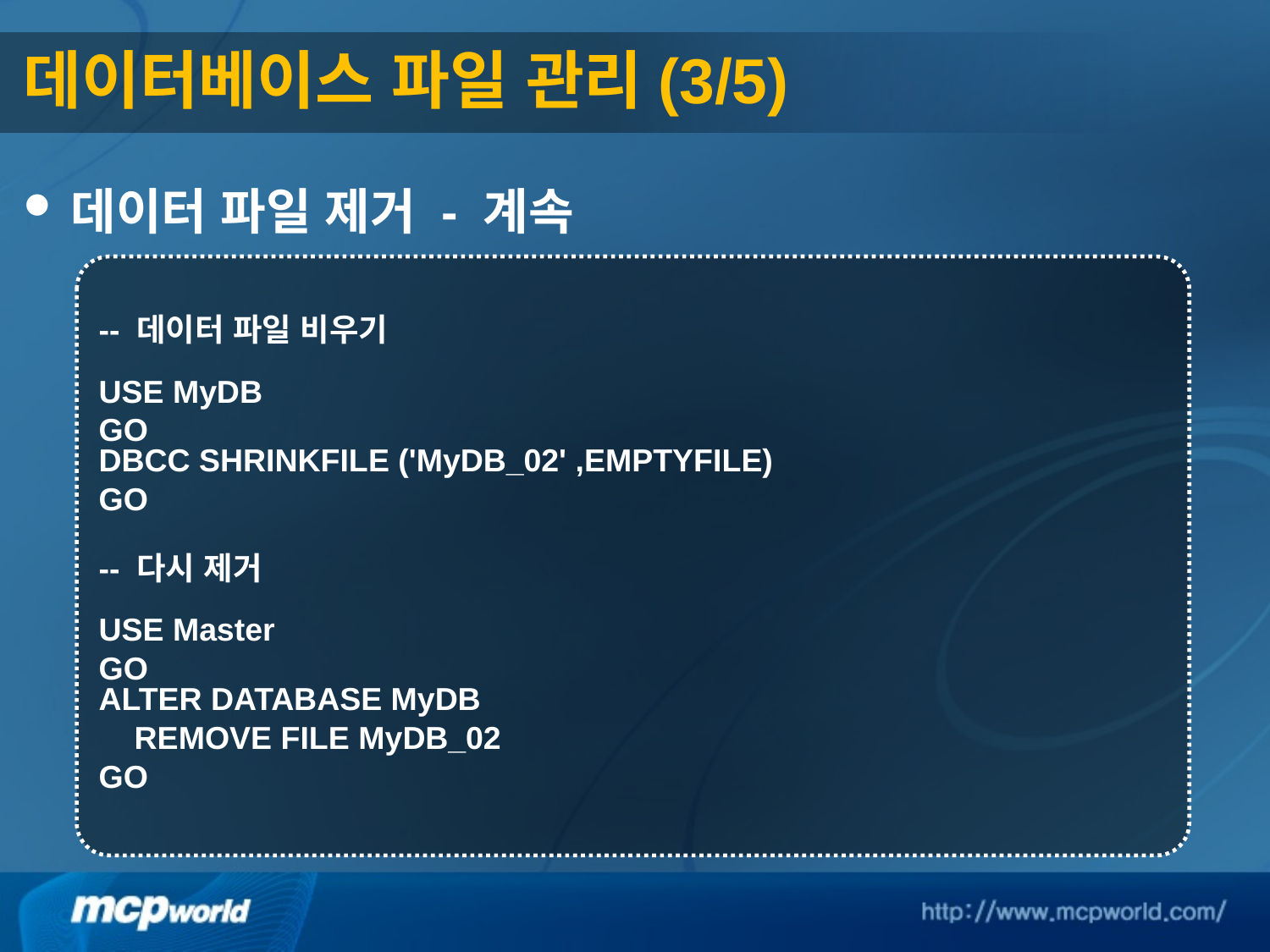

# 데이터베이스 파일 관리(3/5)
데이터 파일 제거 - 계속
-- 데이터 파일 비우기
USE MyDB
GO
DBCC SHRINKFILE ('MyDB_02' ,EMPTYFILE)
GO
-- 다시 제거
USE Master
GO
ALTER DATABASE MyDB
    REMOVE FILE MyDB_02
GO